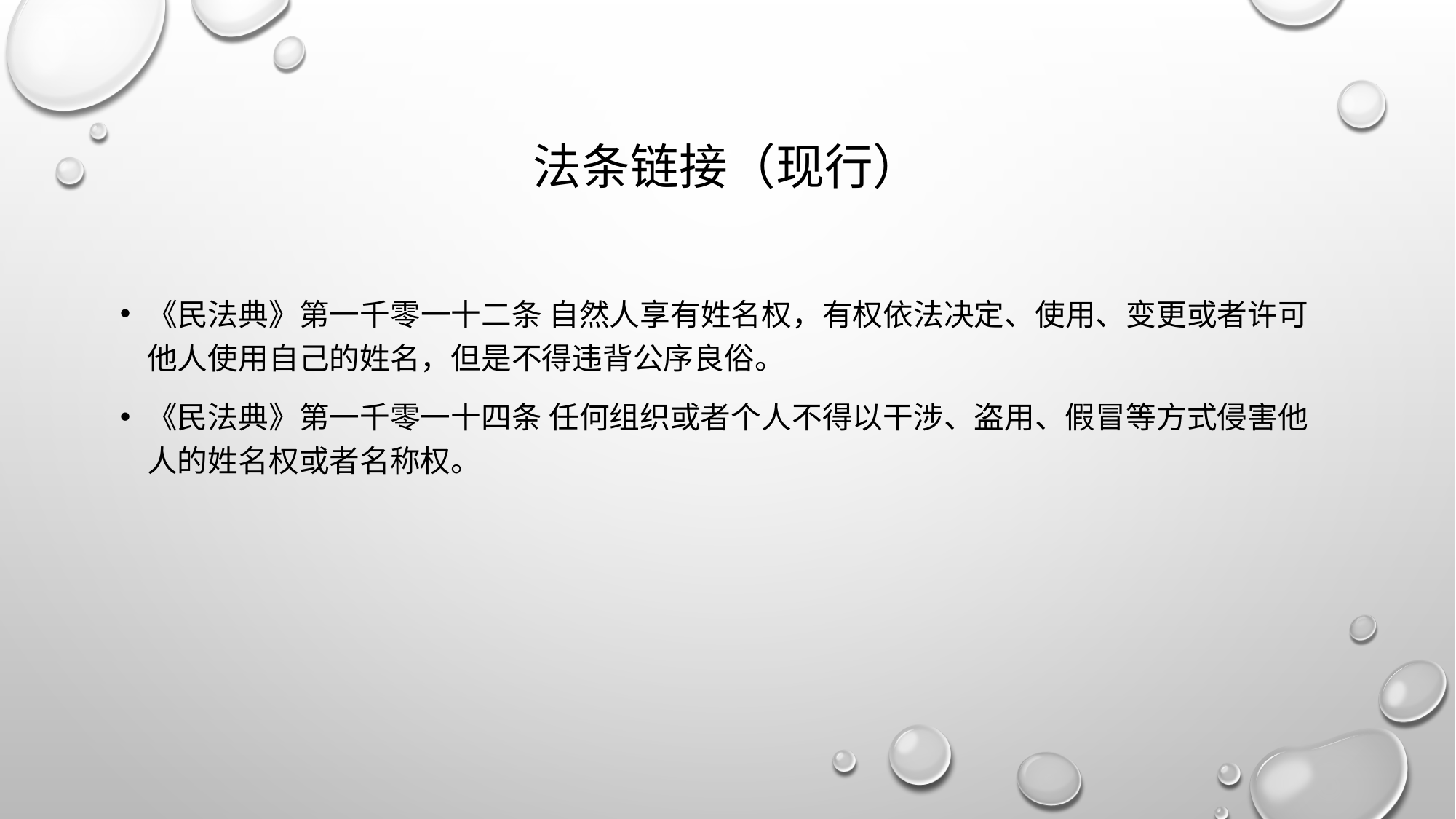

# 法条链接（现行）
《民法典》第一千零一十二条 自然人享有姓名权，有权依法决定、使用、变更或者许可他人使用自己的姓名，但是不得违背公序良俗。
《民法典》第一千零一十四条 任何组织或者个人不得以干涉、盗用、假冒等方式侵害他人的姓名权或者名称权。